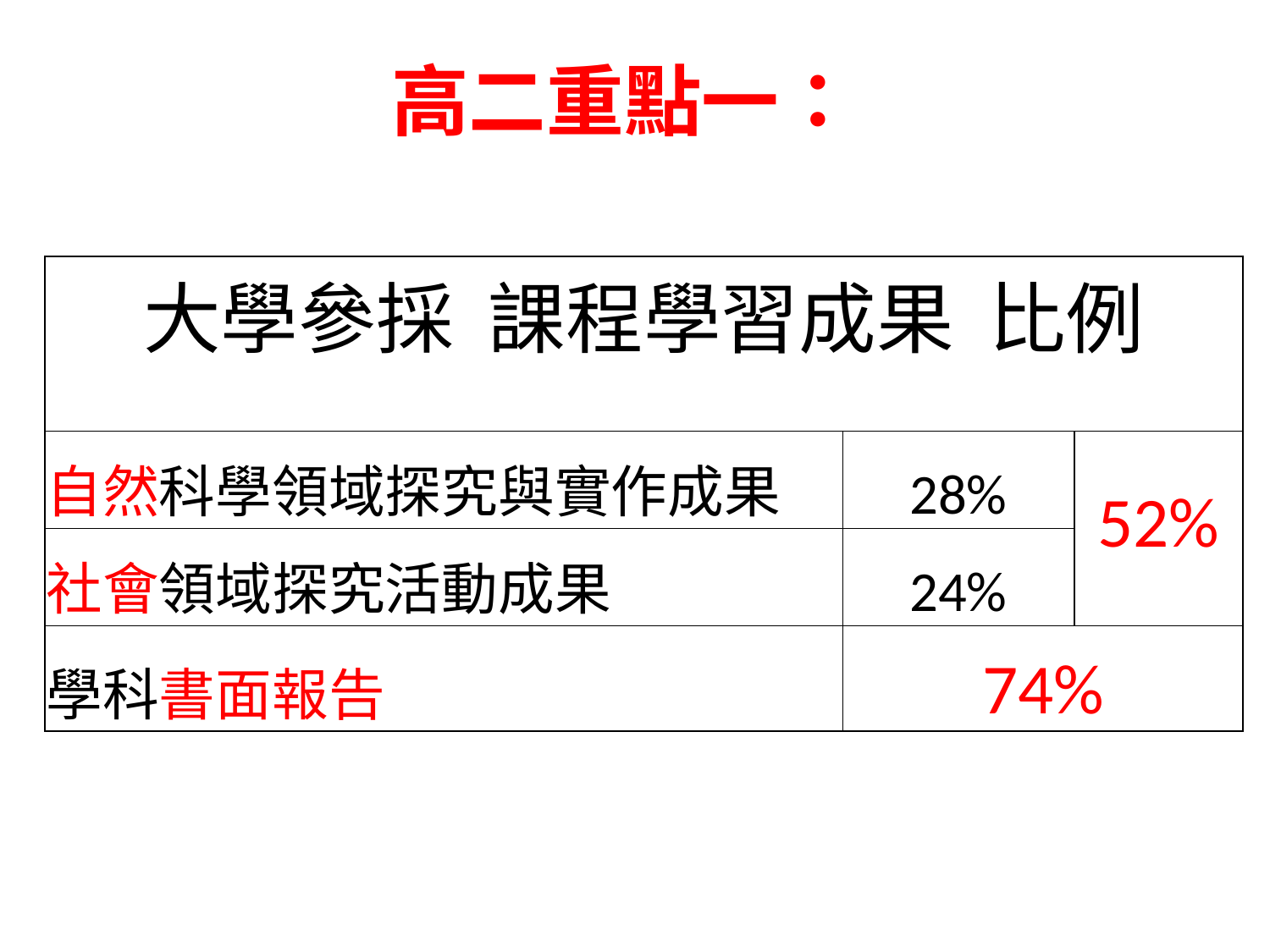

高二重點一：
| 大學參採 課程學習成果 比例 |  |  |
| --- | --- | --- |
| 自然科學領域探究與實作成果 | 28% | 52% |
| 社會領域探究活動成果 | 24% |  |
| 學科書面報告 | 74% |  |